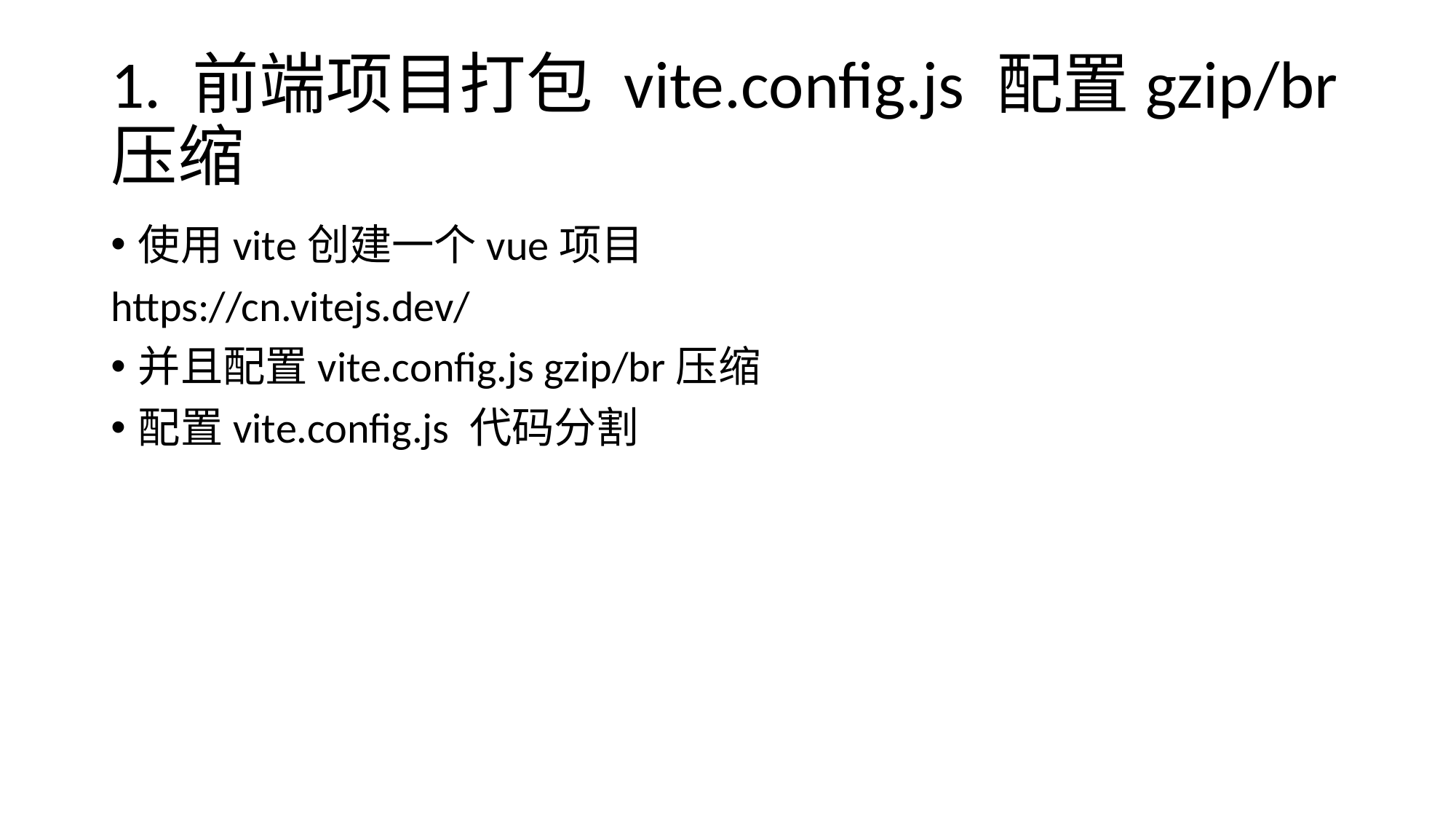

# 1. 前端项目打包 vite.config.js 配置gzip/br压缩
使用vite创建一个vue项目
https://cn.vitejs.dev/
并且配置vite.config.js gzip/br压缩
配置vite.config.js 代码分割